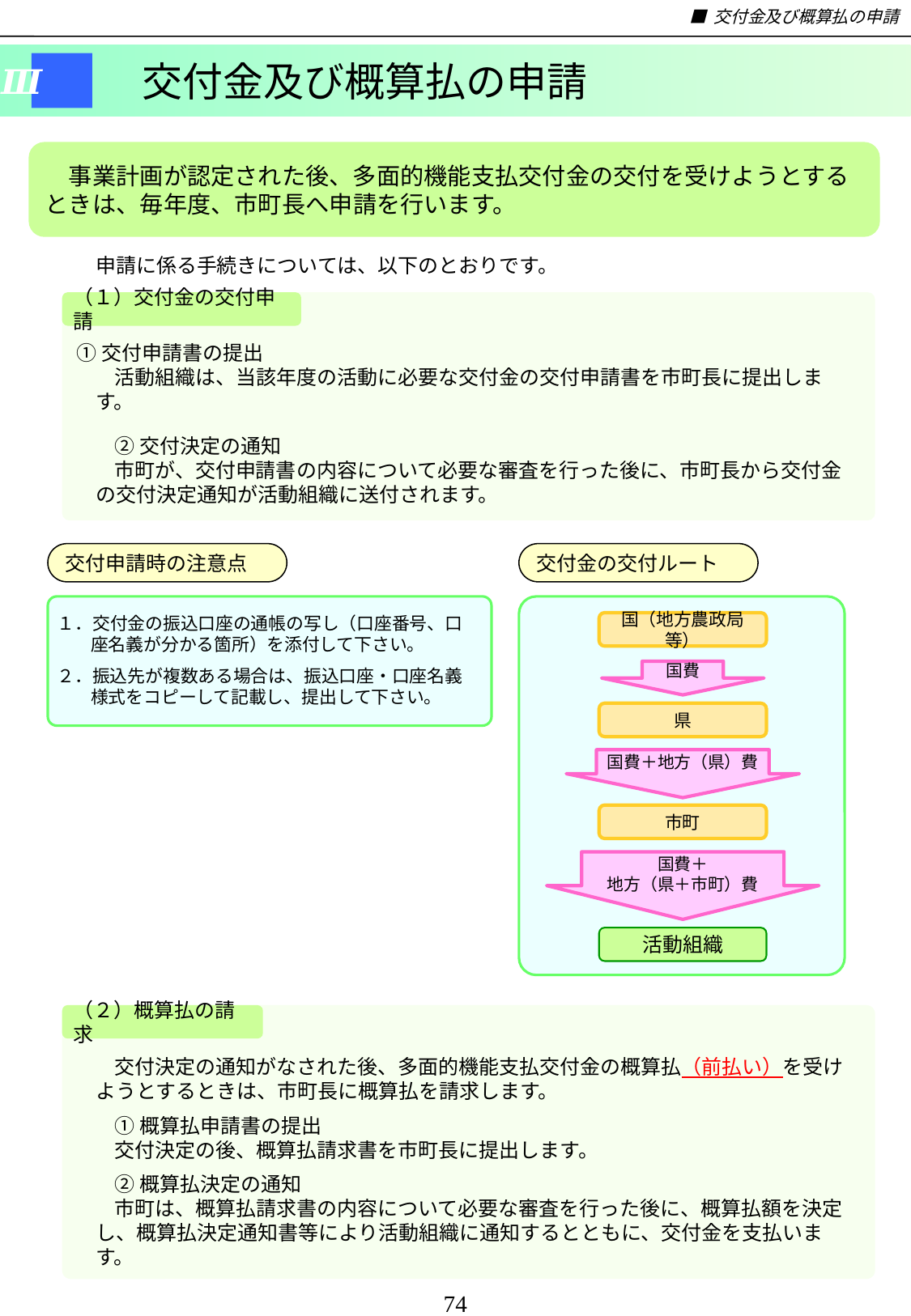

■ 交付金及び概算払の申請

　　　 交付金及び概算払の申請
Ⅲ
　事業計画が認定された後、多面的機能支払交付金の交付を受けようとするときは、毎年度、市町長へ申請を行います。
申請に係る手続きについては、以下のとおりです。

（１）交付金の交付申請
①交付申請書の提出
活動組織は、当該年度の活動に必要な交付金の交付申請書を市町長に提出します。
②交付決定の通知
市町が、交付申請書の内容について必要な審査を行った後に、市町長から交付金の交付決定通知が活動組織に送付されます。
交付申請時の注意点
交付金の交付ルート

１．交付金の振込口座の通帳の写し（口座番号、口座名義が分かる箇所）を添付して下さい。
２．振込先が複数ある場合は、振込口座・口座名義様式をコピーして記載し、提出して下さい。

国（地方農政局等）
国費

県

国費＋地方（県）費
市町

国費＋
地方（県＋市町）費
活動組織

（２）概算払の請求
交付決定の通知がなされた後、多面的機能支払交付金の概算払（前払い）を受けようとするときは、市町長に概算払を請求します。
①概算払申請書の提出
交付決定の後、概算払請求書を市町長に提出します。
②概算払決定の通知
市町は、概算払請求書の内容について必要な審査を行った後に、概算払額を決定し、概算払決定通知書等により活動組織に通知するとともに、交付金を支払います。
74